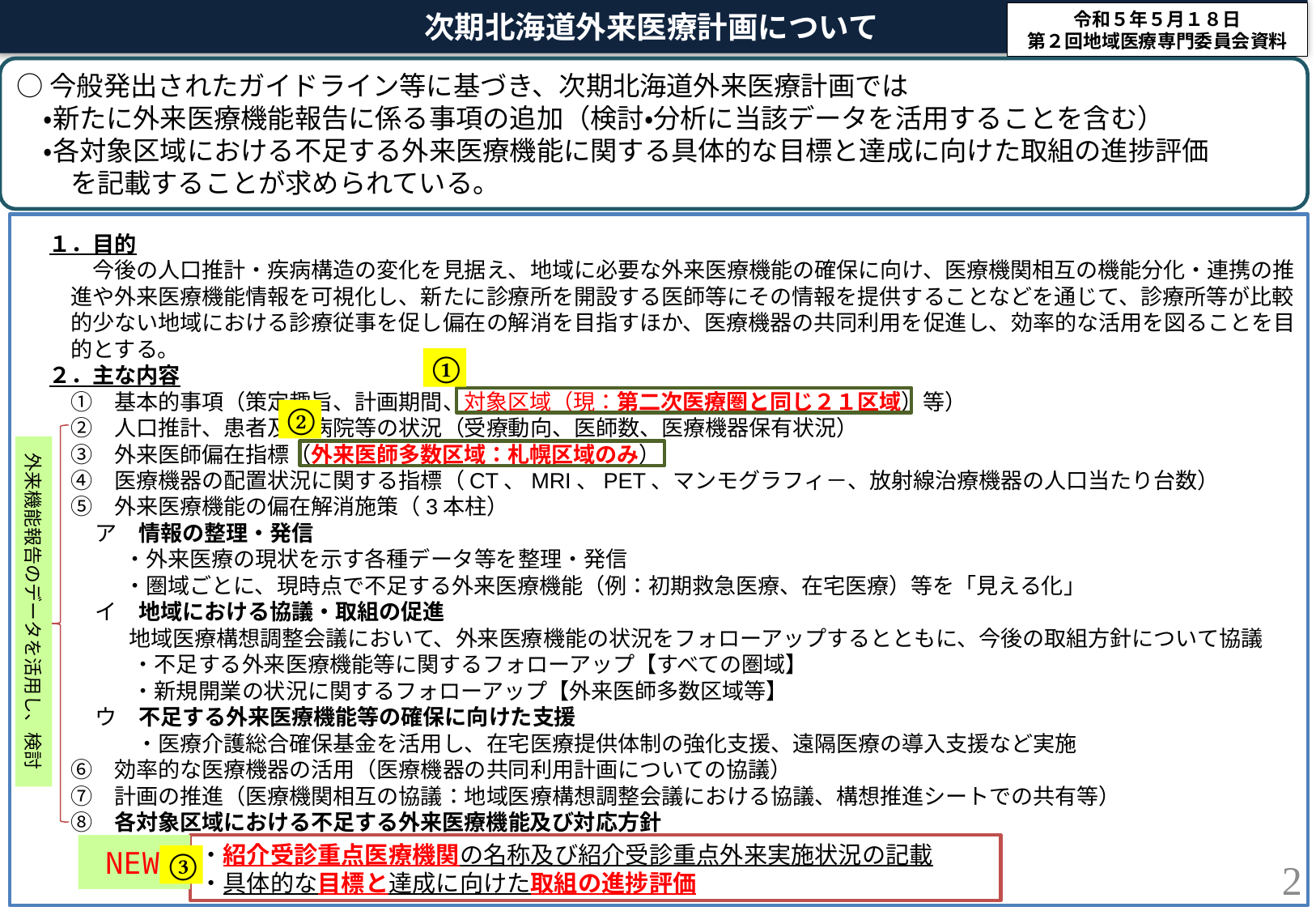

次期北海道外来医療計画について
令和５年５月１８日
第２回地域医療専門委員会資料
○今般発出されたガイドライン等に基づき、次期北海道外来医療計画では
　・新たに外来医療機能報告に係る事項の追加（検討・分析に当該データを活用することを含む）
　・各対象区域における不足する外来医療機能に関する具体的な目標と達成に向けた取組の進捗評価
　　を記載することが求められている。

１．目的
　　今後の人口推計・疾病構造の変化を見据え、地域に必要な外来医療機能の確保に向け、医療機関相互の機能分化・連携の推
　進や外来医療機能情報を可視化し、新たに診療所を開設する医師等にその情報を提供することなどを通じて、診療所等が比較
　的少ない地域における診療従事を促し偏在の解消を目指すほか、医療機器の共同利用を促進し、効率的な活用を図ることを目
　的とする。
２．主な内容
　①　基本的事項（策定趣旨、計画期間、対象区域（現：第二次医療圏と同じ２１区域）等）
　②　人口推計、患者及び病院等の状況（受療動向、医師数、医療機器保有状況）
　③　外来医師偏在指標（外来医師多数区域：札幌区域のみ）
　④　医療機器の配置状況に関する指標（CT、MRI、PET、マンモグラフィ－、放射線治療機器の人口当たり台数）
　⑤　外来医療機能の偏在解消施策（3本柱）
　ア　情報の整理・発信
　　　  ・外来医療の現状を示す各種データ等を整理・発信
　　　  ・圏域ごとに、現時点で不足する外来医療機能（例：初期救急医療、在宅医療）等を「見える化」
　イ　地域における協議・取組の促進
　　  　 地域医療構想調整会議において、外来医療機能の状況をフォローアップするとともに、今後の取組方針について協議
・不足する外来医療機能等に関するフォローアップ【すべての圏域】
・新規開業の状況に関するフォローアップ【外来医師多数区域等】
　ウ　不足する外来医療機能等の確保に向けた支援
　　　　・医療介護総合確保基金を活用し、在宅医療提供体制の強化支援、遠隔医療の導入支援など実施
　⑥　効率的な医療機器の活用（医療機器の共同利用計画についての協議）
　⑦　計画の推進（医療機関相互の協議：地域医療構想調整会議における協議、構想推進シートでの共有等）
　⑧　各対象区域における不足する外来医療機能及び対応方針

①

②

外来機能報告のデータを活用し、検討

・紹介受診重点医療機関の名称及び紹介受診重点外来実施状況の記載
・具体的な目標と達成に向けた取組の進捗評価

 NEW
③
2